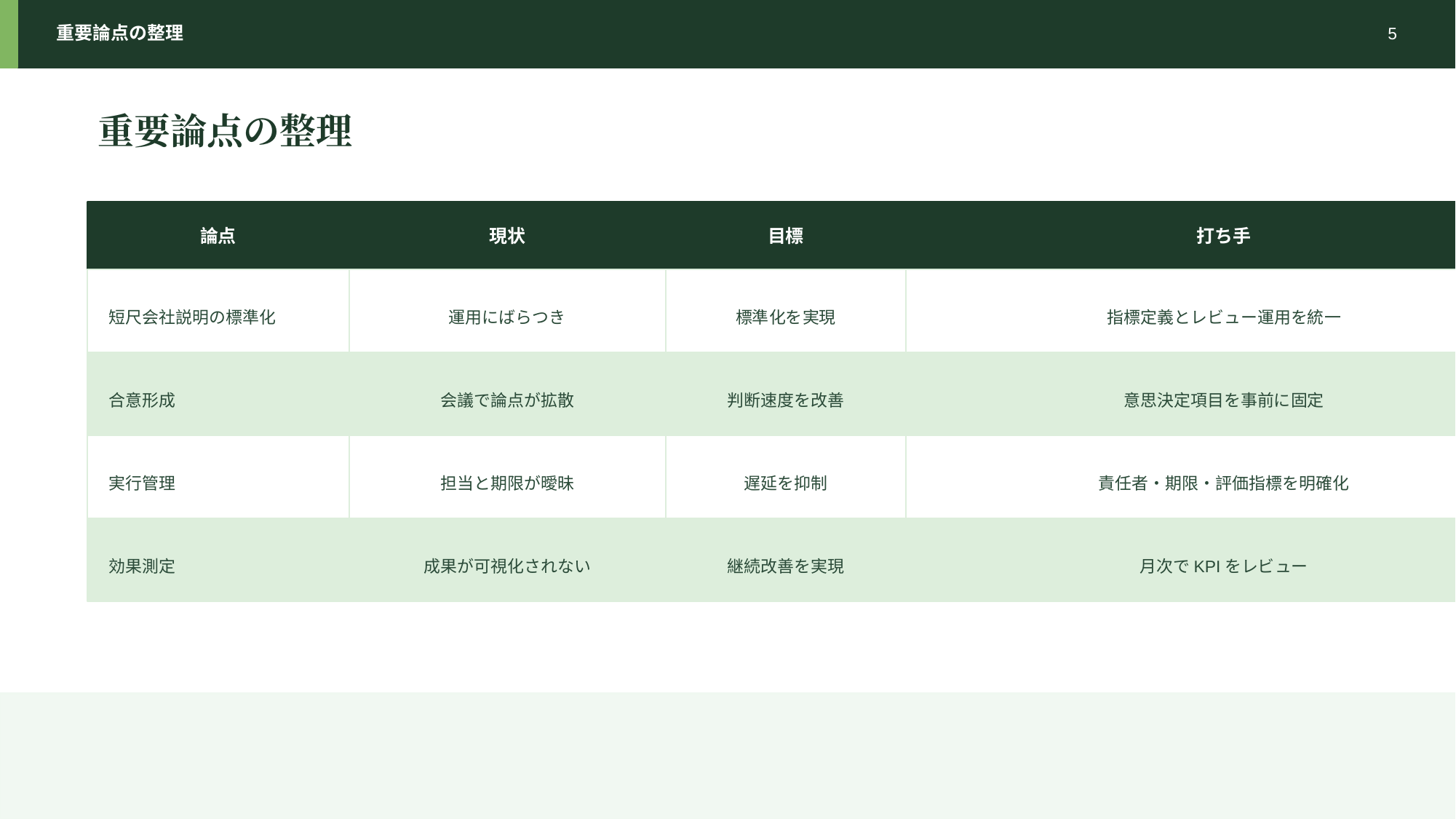

重要論点の整理
5
重要論点の整理

論点
現状
目標
打ち手

短尺会社説明の標準化
運用にばらつき
標準化を実現
指標定義とレビュー運用を統一

合意形成
会議で論点が拡散
判断速度を改善
意思決定項目を事前に固定

実行管理
担当と期限が曖昧
遅延を抑制
責任者・期限・評価指標を明確化

効果測定
成果が可視化されない
継続改善を実現
月次でKPIをレビュー